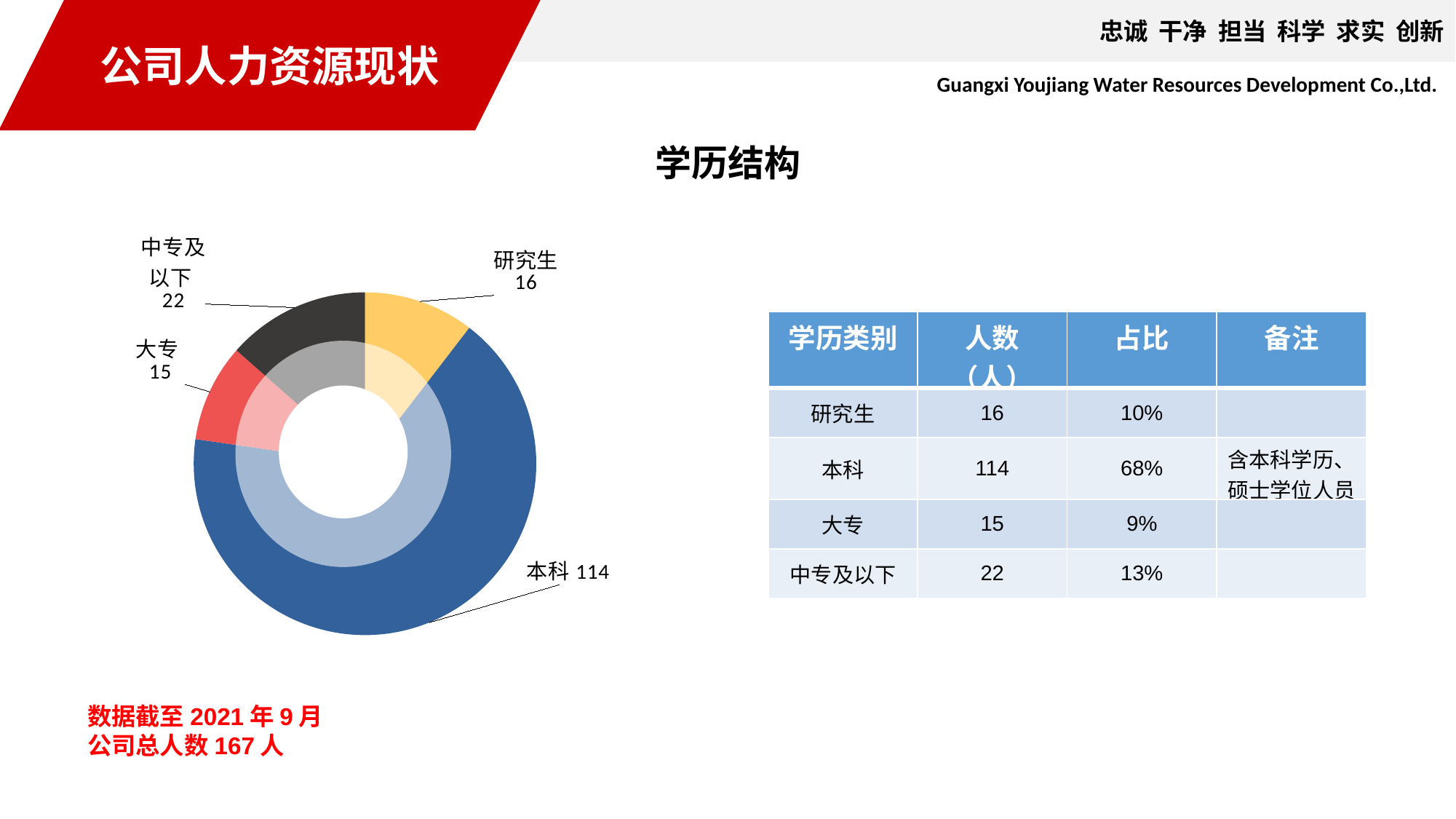

忠诚  干净  担当  科学  求实  创新
公司人力资源现状
Guangxi Youjiang Water Resources Development Co.,Ltd.
学历结构

### Chart

| Category | 学历情况 |
|---|---|
| 研究生 | 17.0 |
| 本科 | 109.0 |
| 大专 | 15.0 |
| 中专及以下 | 22.0 |
| 学历类别 | 人数（人） | 占比 | 备注 |
| --- | --- | --- | --- |
| 研究生 | 16 | 10% |  |
| 本科 | 114 | 68% | 含本科学历、硕士学位人员 |
| 大专 | 15 | 9% |  |
| 中专及以下 | 22 | 13% |  |

数据截至2021年9月
公司总人数167人